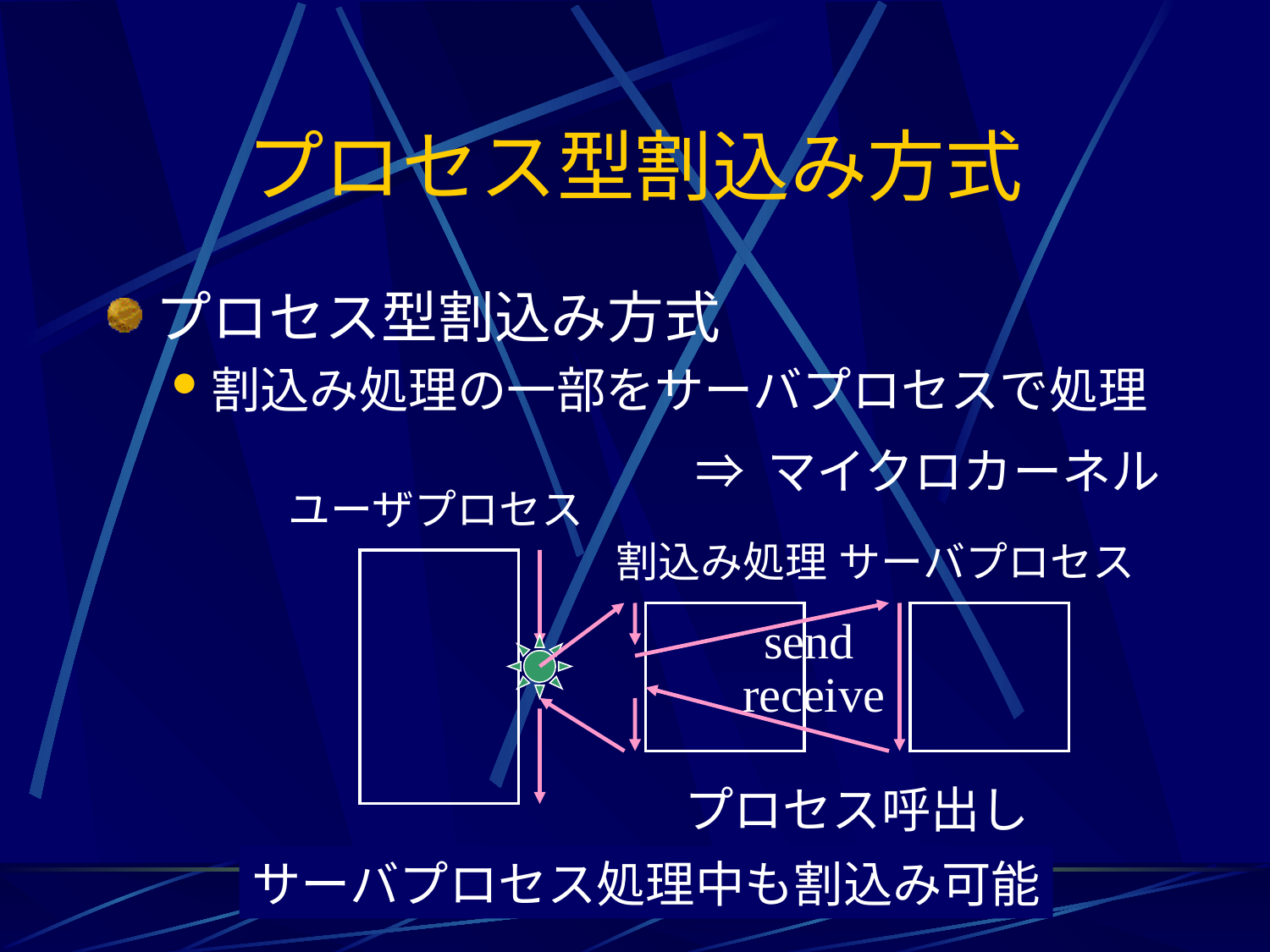

# プロセス型割込み方式
プロセス型割込み方式
割込み処理の一部をサーバプロセスで処理
⇒ マイクロカーネル
ユーザプロセス
割込み処理
サーバプロセス

send

receive

プロセス呼出し
サーバプロセス処理中も割込み可能